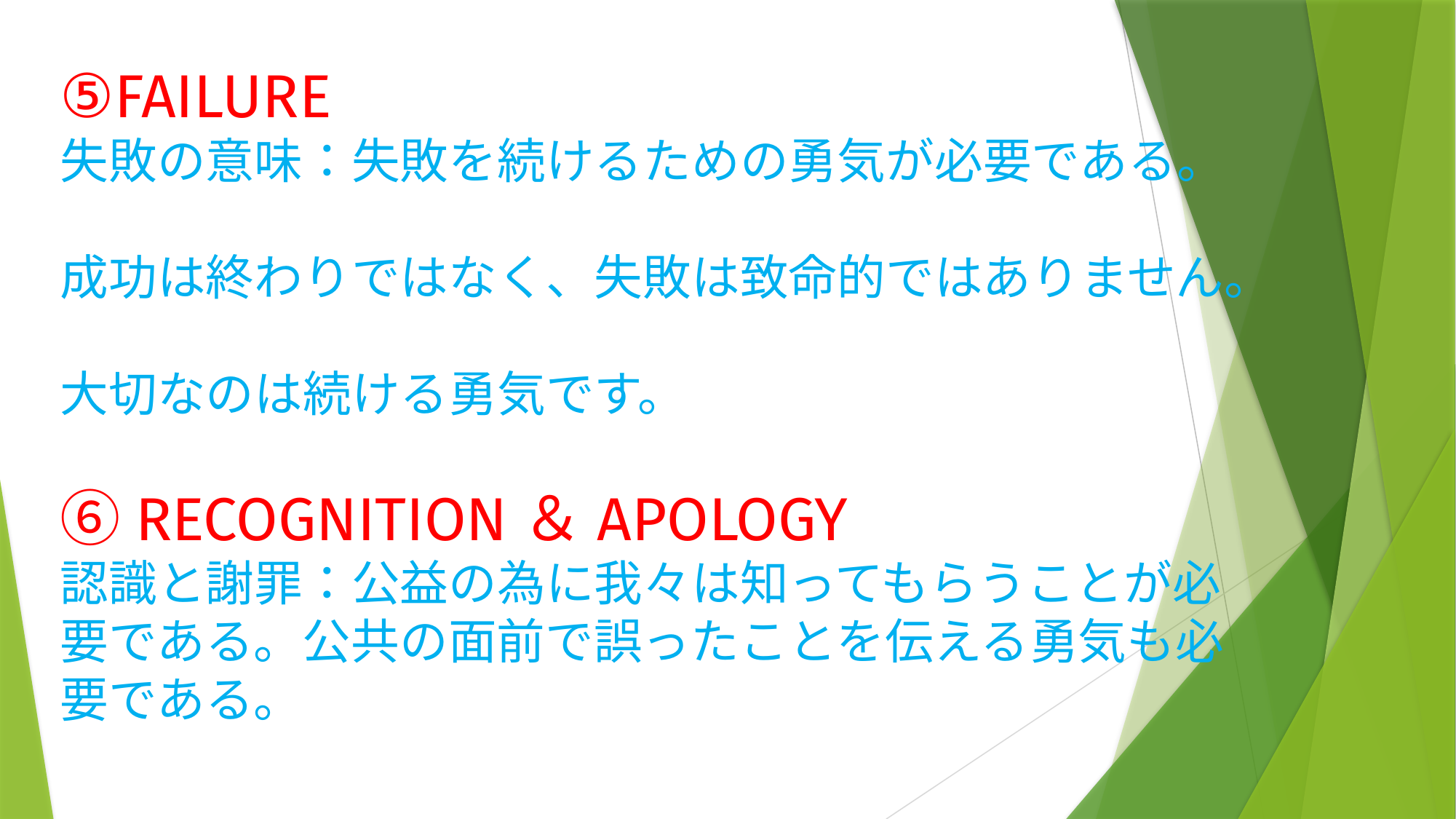

# ⑤FAILURE 失敗の意味：失敗を続けるための勇気が必要である。 成功は終わりではなく、失敗は致命的ではありません。 大切なのは続ける勇気です。 ⑥RECOGNITION＆APOLOGY 認識と謝罪：公益の為に我々は知ってもらうことが必要である。公共の面前で誤ったことを伝える勇気も必要である。